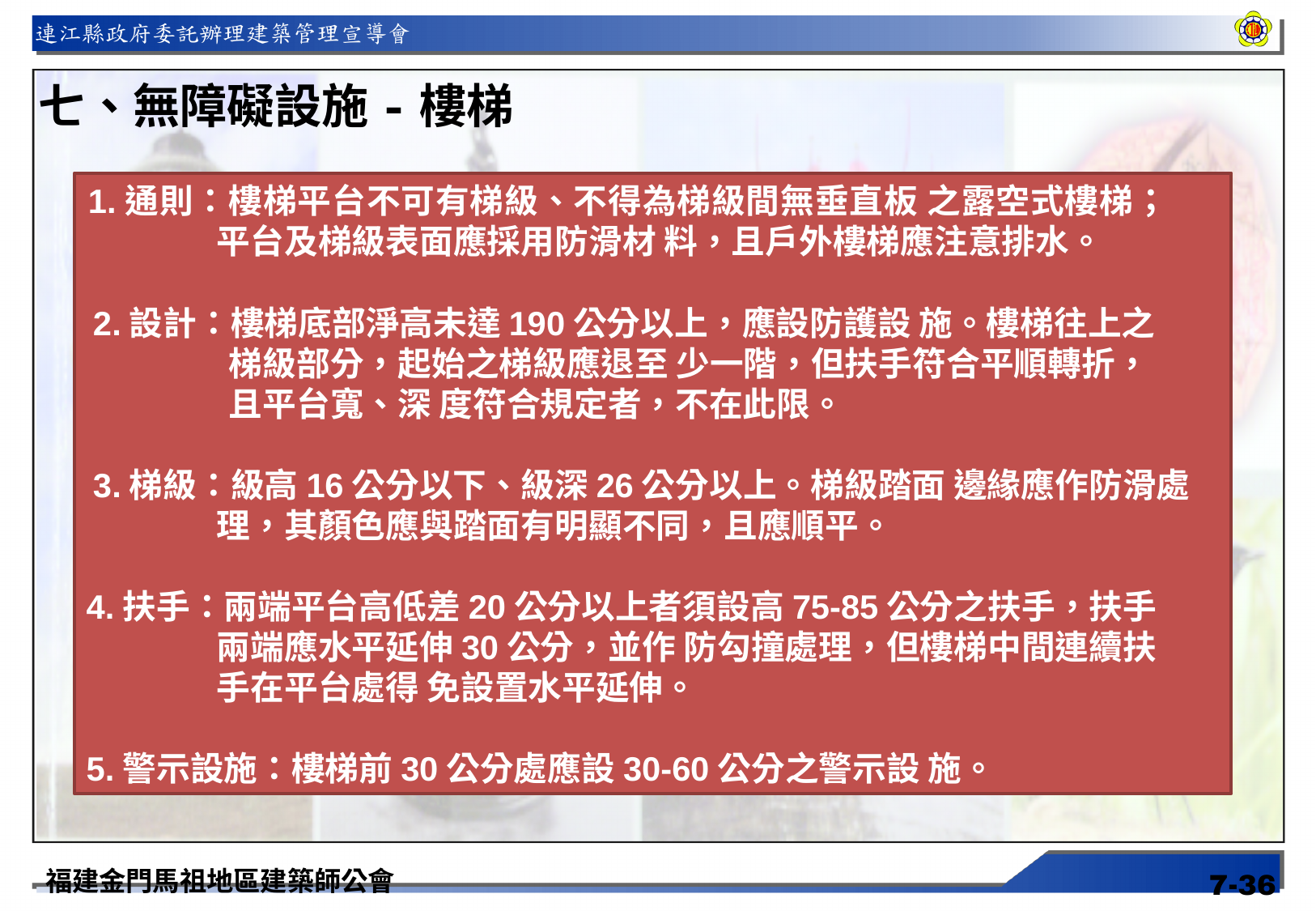

七、無障礙設施-樓梯
1.通則：樓梯平台不可有梯級、不得為梯級間無垂直板 之露空式樓梯；平台及梯級表面應採用防滑材 料，且戶外樓梯應注意排水。

2.設計：樓梯底部淨高未達190公分以上，應設防護設 施。樓梯往上之梯級部分，起始之梯級應退至 少一階，但扶手符合平順轉折，且平台寬、深 度符合規定者，不在此限。

3.梯級：級高16公分以下、級深26公分以上。梯級踏面 邊緣應作防滑處理，其顏色應與踏面有明顯不同，且應順平。

4.扶手：兩端平台高低差20公分以上者須設高75-85公分之扶手，扶手兩端應水平延伸30公分，並作 防勾撞處理，但樓梯中間連續扶手在平台處得 免設置水平延伸。

5.警示設施：樓梯前30公分處應設30-60公分之警示設 施。
福建金門馬祖地區建築師公會
7-36